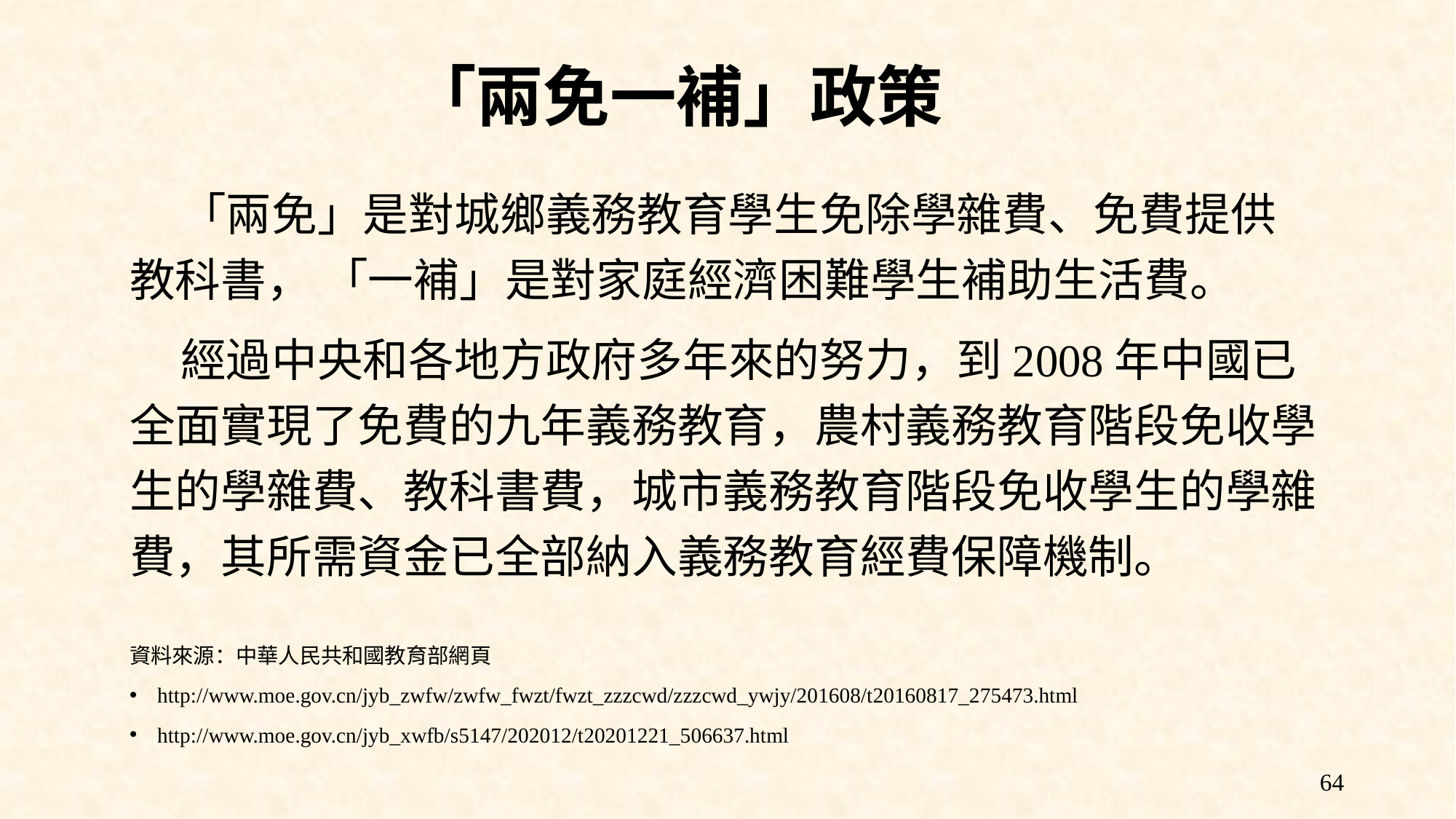

「兩免一補」政策
    「兩免」是對城鄉義務教育學生免除學雜費、免費提供教科書， 「一補」是對家庭經濟困難學生補助生活費。
    經過中央和各地方政府多年來的努力，到2008年中國已全面實現了免費的九年義務教育，農村義務教育階段免收學生的學雜費、教科書費，城市義務教育階段免收學生的學雜費，其所需資金已全部納入義務教育經費保障機制。

資料來源：中華人民共和國教育部網頁
http://www.moe.gov.cn/jyb_zwfw/zwfw_fwzt/fwzt_zzzcwd/zzzcwd_ywjy/201608/t20160817_275473.html
http://www.moe.gov.cn/jyb_xwfb/s5147/202012/t20201221_506637.html
64